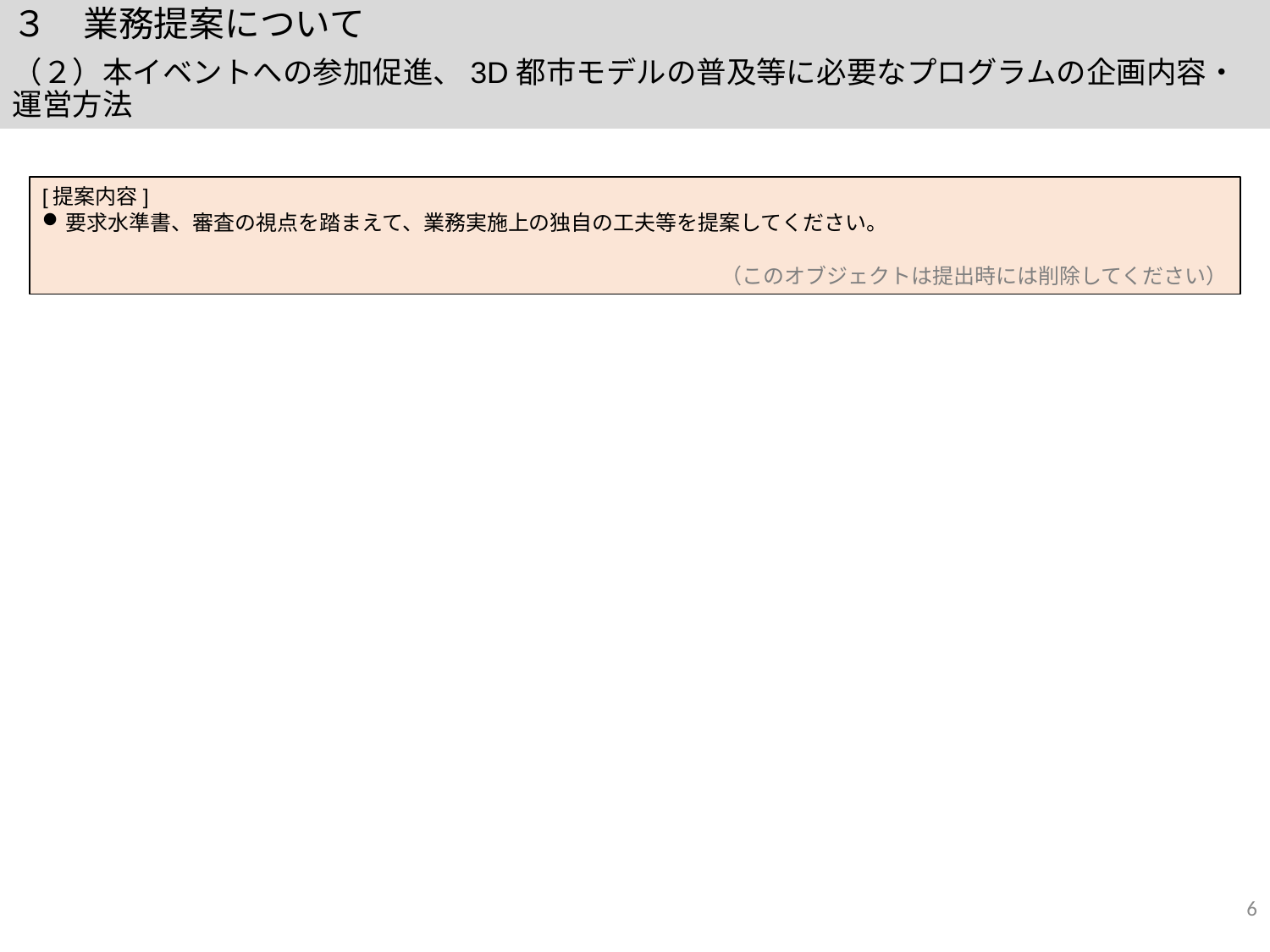

３　業務提案について
（２）本イベントへの参加促進、3D都市モデルの普及等に必要なプログラムの企画内容・運営方法
[提案内容]
要求水準書、審査の視点を踏まえて、業務実施上の独自の工夫等を提案してください。

（このオブジェクトは提出時には削除してください）
6